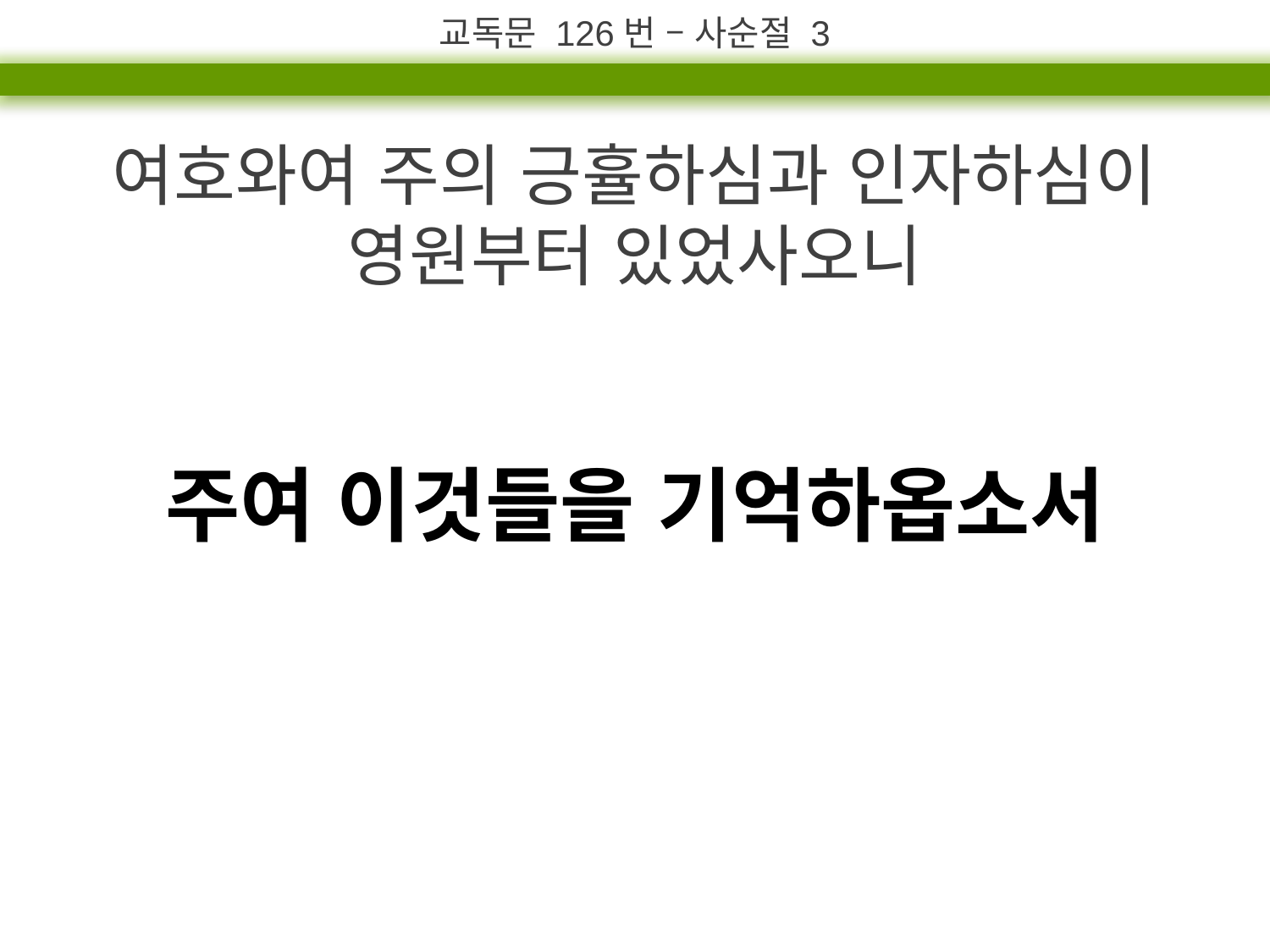

교독문 126번 – 사순절 3

여호와여 주의 긍휼하심과 인자하심이
영원부터 있었사오니
주여 이것들을 기억하옵소서